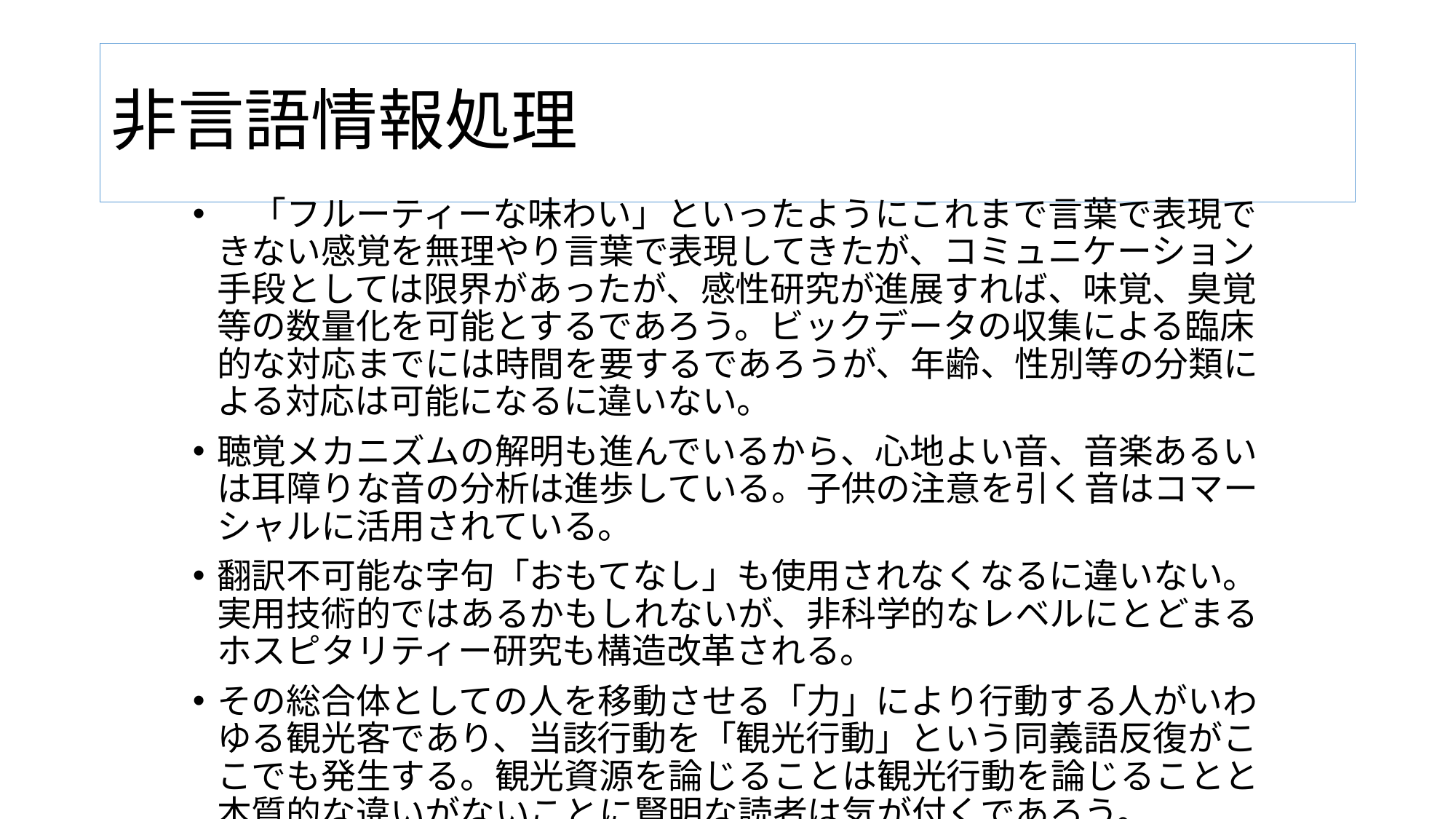

# 非言語情報処理
　「フルーティーな味わい」といったようにこれまで言葉で表現できない感覚を無理やり言葉で表現してきたが、コミュニケーション手段としては限界があったが、感性研究が進展すれば、味覚、臭覚等の数量化を可能とするであろう。ビックデータの収集による臨床的な対応までには時間を要するであろうが、年齢、性別等の分類による対応は可能になるに違いない。
聴覚メカニズムの解明も進んでいるから、心地よい音、音楽あるいは耳障りな音の分析は進歩している。子供の注意を引く音はコマーシャルに活用されている。
翻訳不可能な字句「おもてなし」も使用されなくなるに違いない。実用技術的ではあるかもしれないが、非科学的なレベルにとどまるホスピタリティー研究も構造改革される。
その総合体としての人を移動させる「力」により行動する人がいわゆる観光客であり、当該行動を「観光行動」という同義語反復がここでも発生する。観光資源を論じることは観光行動を論じることと本質的な違いがないことに賢明な読者は気が付くであろう。